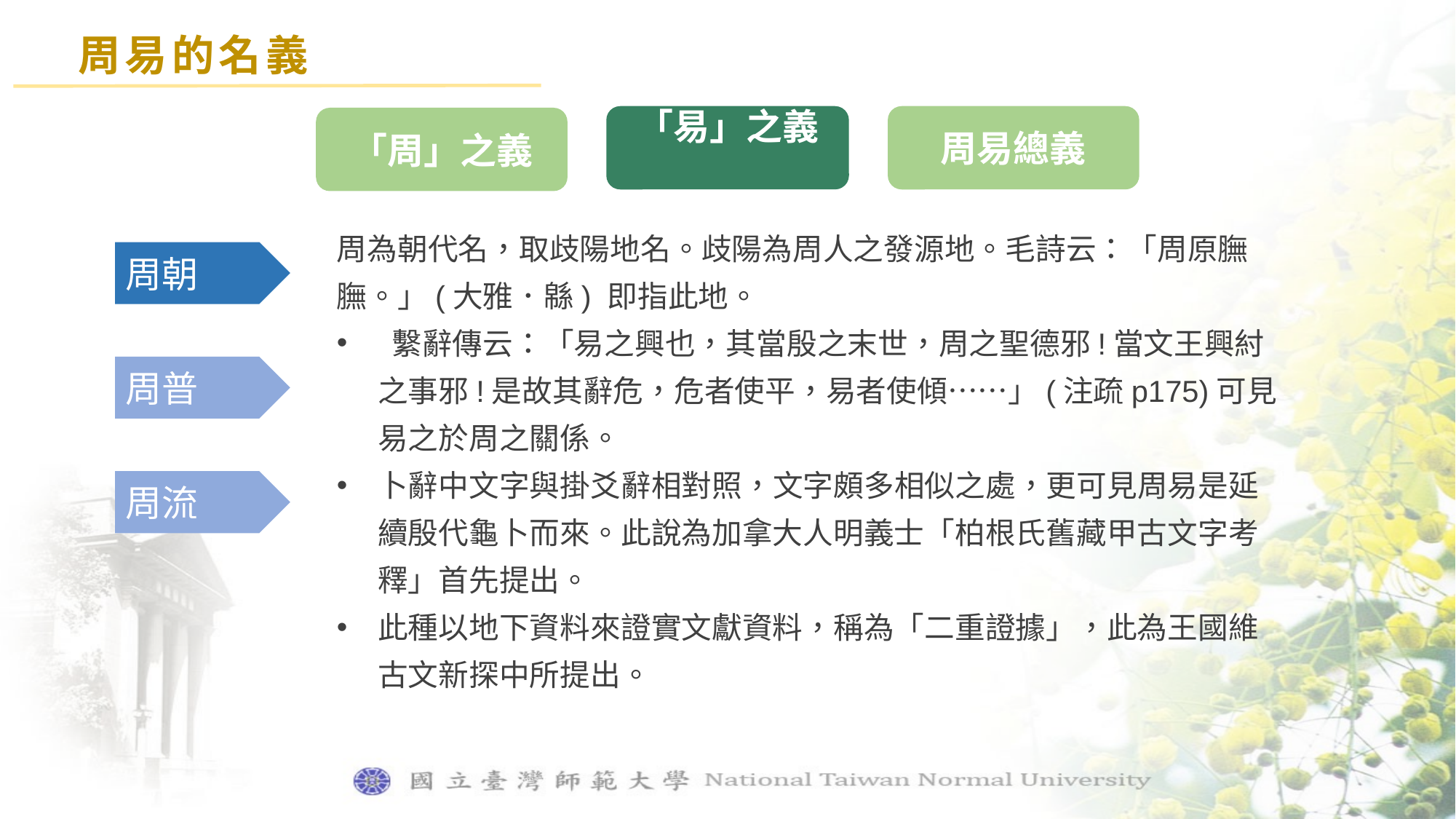

周易的名義
周易總義
「易」之義
「周」之義
周為朝代名，取歧陽地名。歧陽為周人之發源地。毛詩云：「周原膴膴。」(大雅．緜) 即指此地。
 繫辭傳云：「易之興也，其當殷之末世，周之聖德邪!當文王興紂之事邪!是故其辭危，危者使平，易者使傾……」(注疏p175)可見易之於周之關係。
卜辭中文字與掛爻辭相對照，文字頗多相似之處，更可見周易是延續殷代龜卜而來。此說為加拿大人明義士「柏根氏舊藏甲古文字考釋」首先提出。
此種以地下資料來證實文獻資料，稱為「二重證據」，此為王國維古文新探中所提出。

周朝
周普
周流